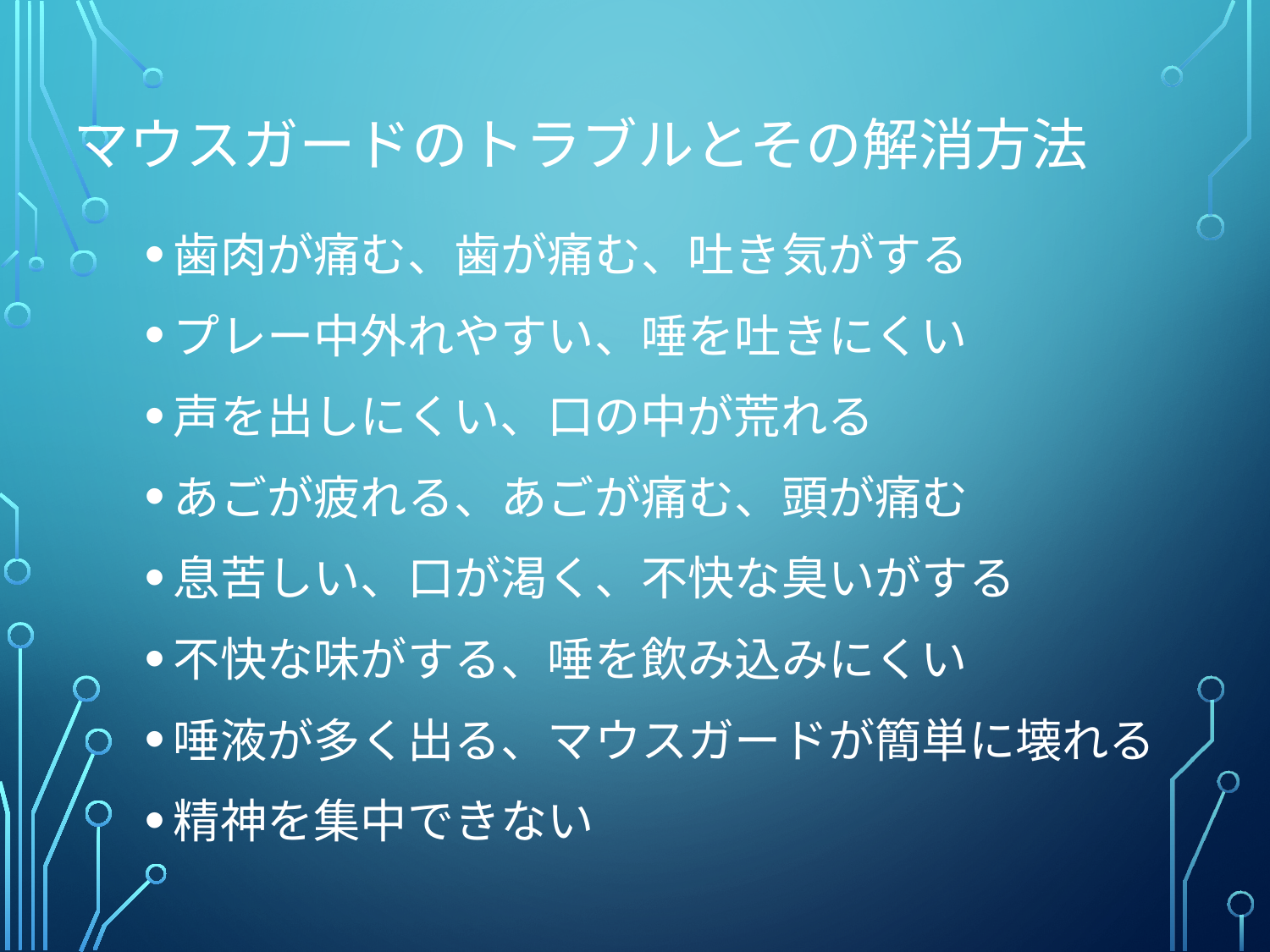

# マウスガードのトラブルとその解消方法
歯肉が痛む、歯が痛む、吐き気がする
プレー中外れやすい、唾を吐きにくい
声を出しにくい、口の中が荒れる
あごが疲れる、あごが痛む、頭が痛む
息苦しい、口が渇く、不快な臭いがする
不快な味がする、唾を飲み込みにくい
唾液が多く出る、マウスガードが簡単に壊れる
精神を集中できない